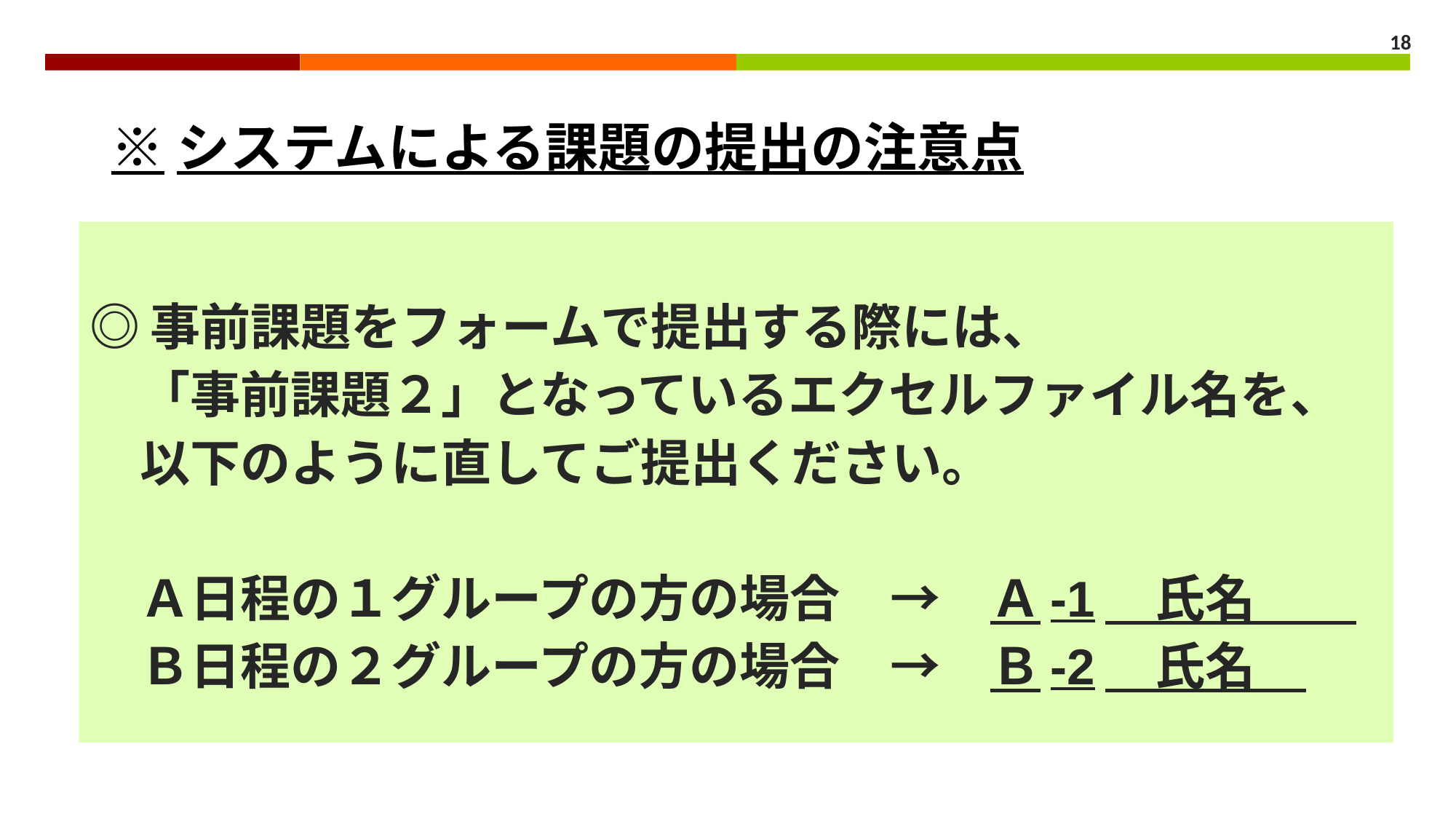

18
# ※システムによる課題の提出の注意点

◎事前課題をフォームで提出する際には、
　「事前課題２」となっているエクセルファイル名を、
　以下のように直してご提出ください。

　Ａ日程の１グループの方の場合　→　Ａ-1　氏名
　Ｂ日程の２グループの方の場合　→　Ｂ-2　氏名